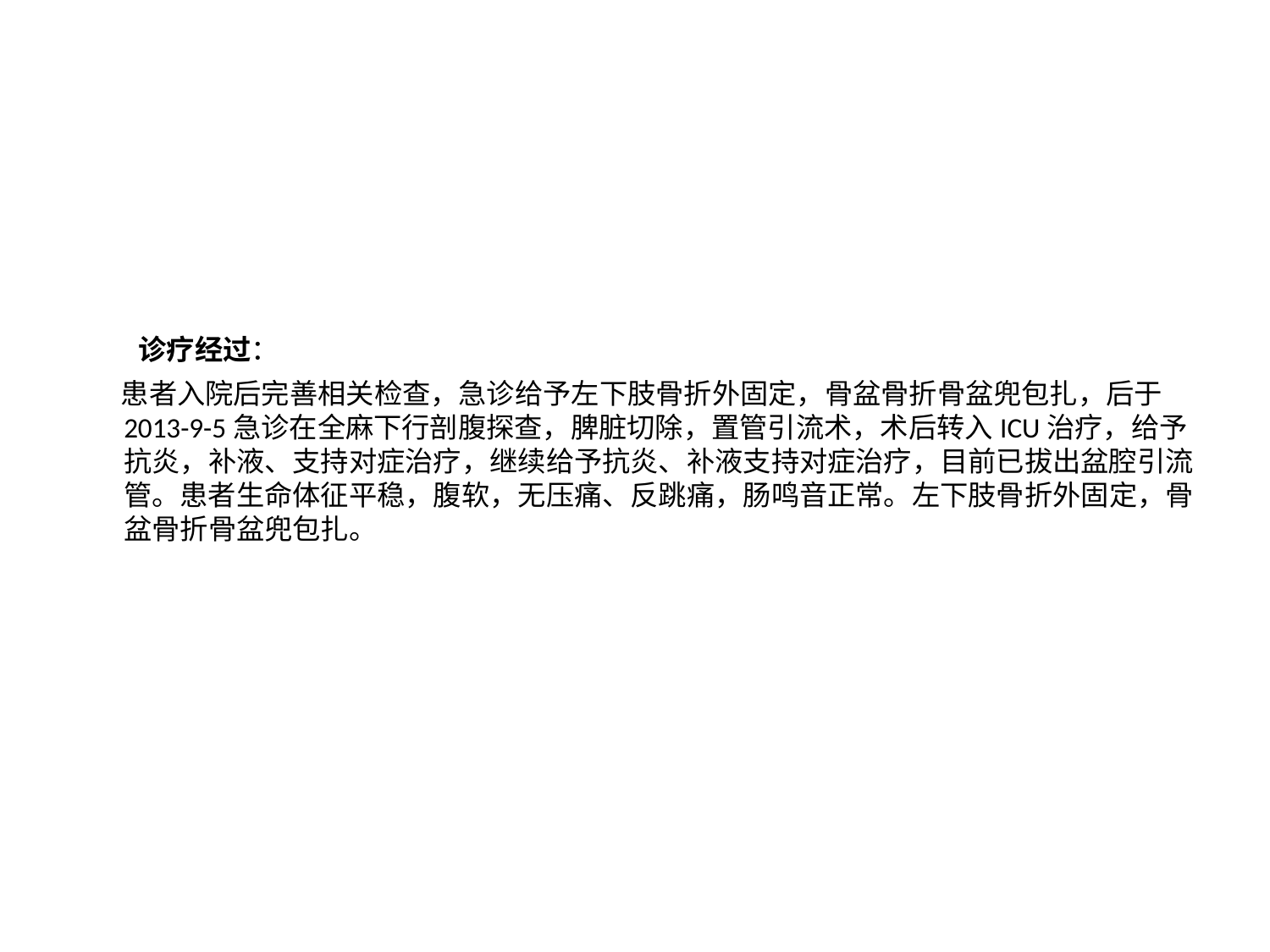

#

    诊疗经过：
      患者入院后完善相关检查，急诊给予左下肢骨折外固定，骨盆骨折骨盆兜包扎，后于2013-9-5急诊在全麻下行剖腹探查，脾脏切除，置管引流术，术后转入ICU治疗，给予抗炎，补液、支持对症治疗，继续给予抗炎、补液支持对症治疗，目前已拔出盆腔引流管。患者生命体征平稳，腹软，无压痛、反跳痛，肠鸣音正常。左下肢骨折外固定，骨盆骨折骨盆兜包扎。